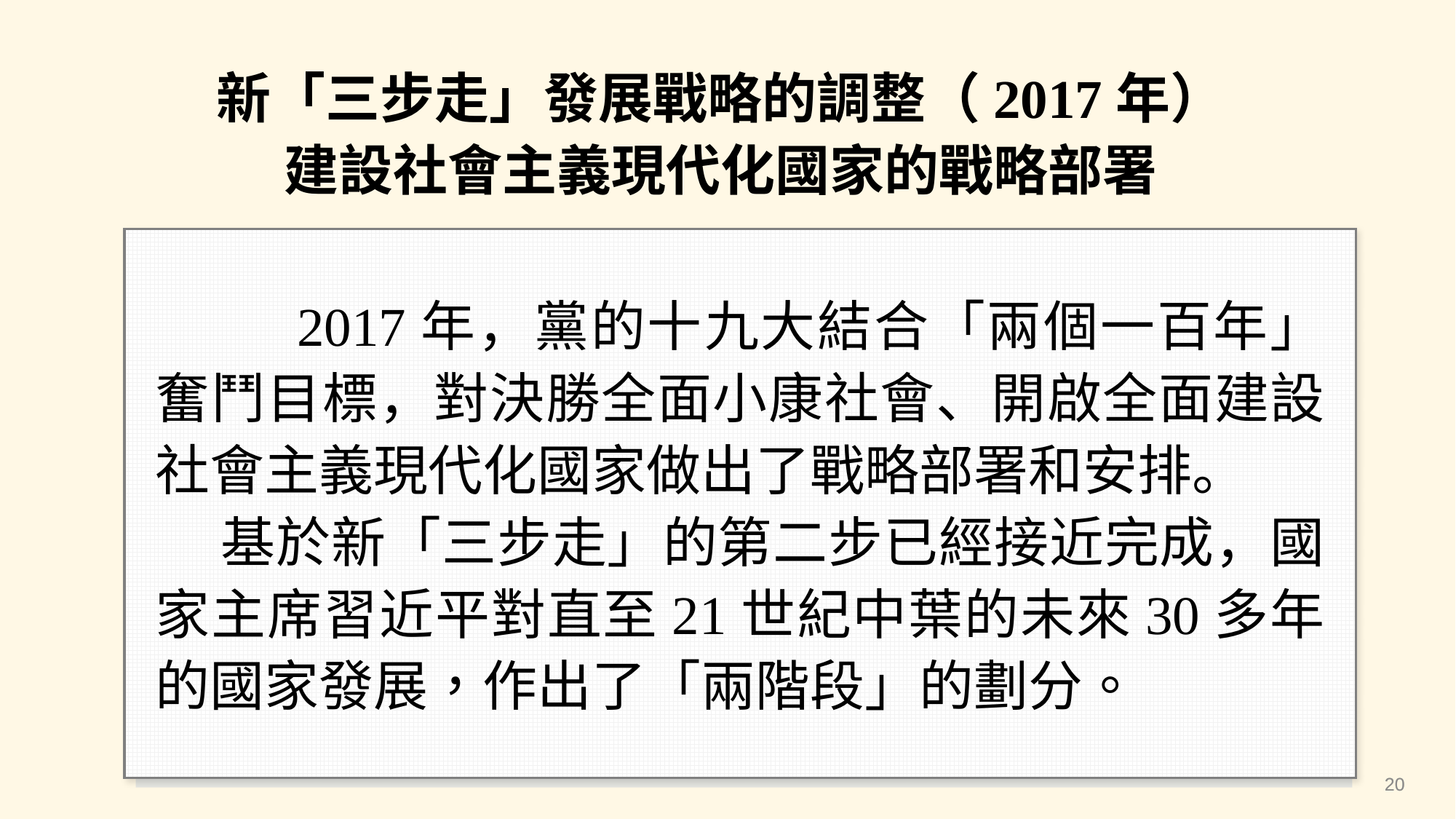

新「三步走」發展戰略的調整（2017年）建設社會主義現代化國家的戰略部署

         2017年，黨的十九大結合「兩個一百年」奮鬥目標，對決勝全面小康社會、開啟全面建設社會主義現代化國家做出了戰略部署和安排。
    基於新「三步走」的第二步已經接近完成，國家主席習近平對直至21世紀中葉的未來30多年的國家發展，作出了「兩階段」的劃分。